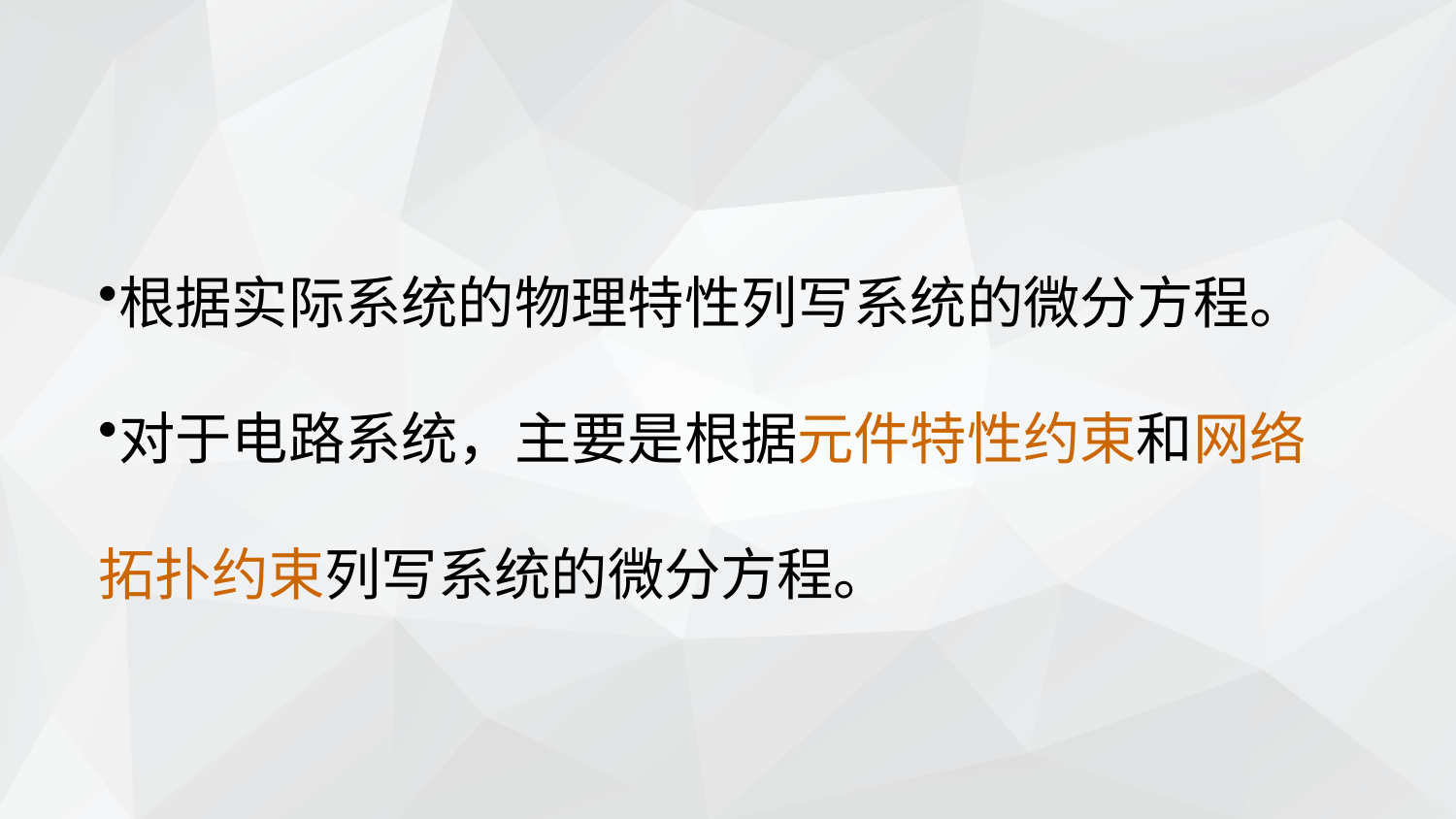

根据实际系统的物理特性列写系统的微分方程。
对于电路系统，主要是根据元件特性约束和网络拓扑约束列写系统的微分方程。